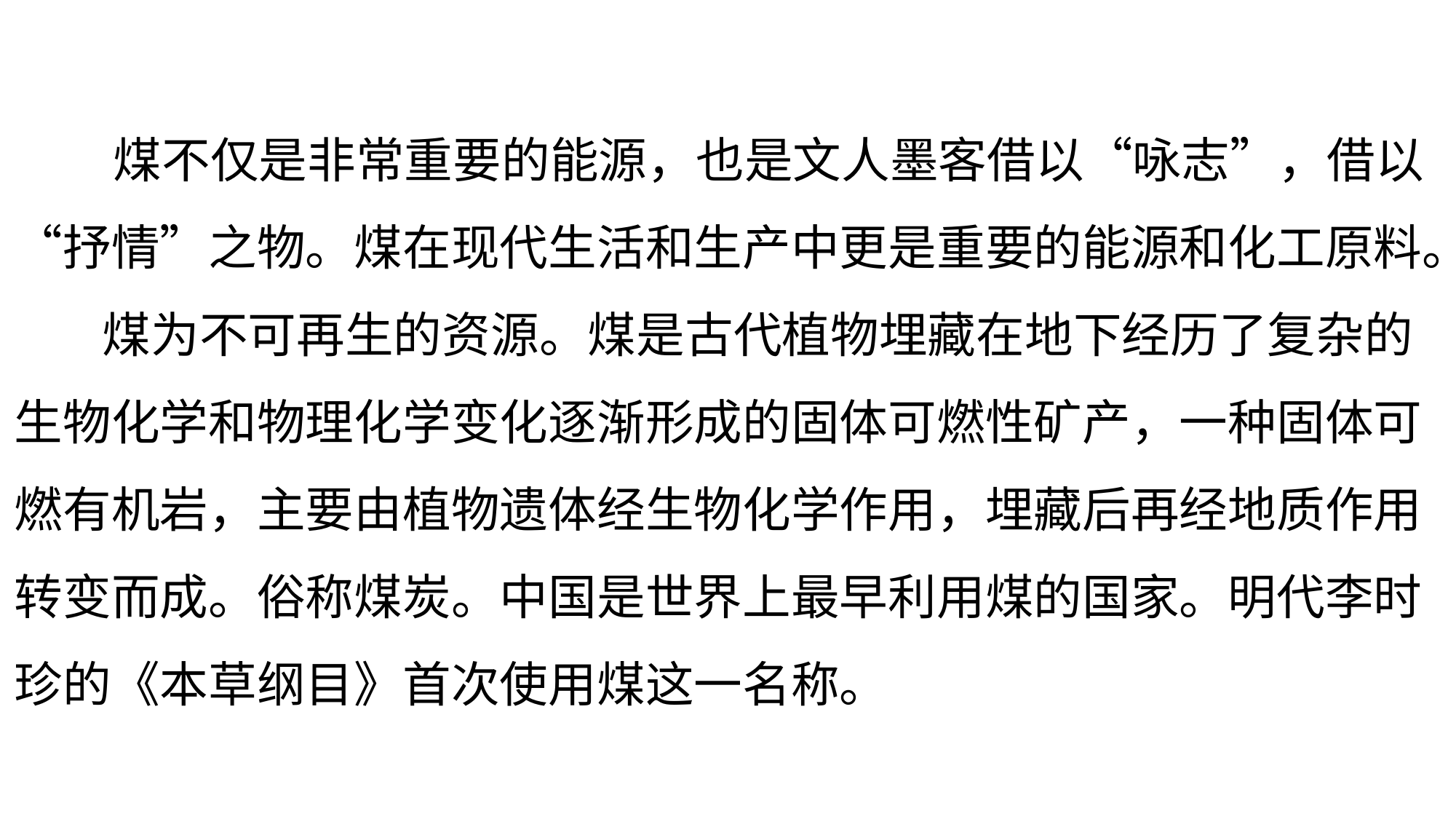

煤不仅是非常重要的能源，也是文人墨客借以“咏志”，借以“抒情”之物。煤在现代生活和生产中更是重要的能源和化工原料。
       煤为不可再生的资源。煤是古代植物埋藏在地下经历了复杂的生物化学和物理化学变化逐渐形成的固体可燃性矿产，一种固体可燃有机岩，主要由植物遗体经生物化学作用，埋藏后再经地质作用转变而成。俗称煤炭。中国是世界上最早利用煤的国家。明代李时珍的《本草纲目》首次使用煤这一名称。